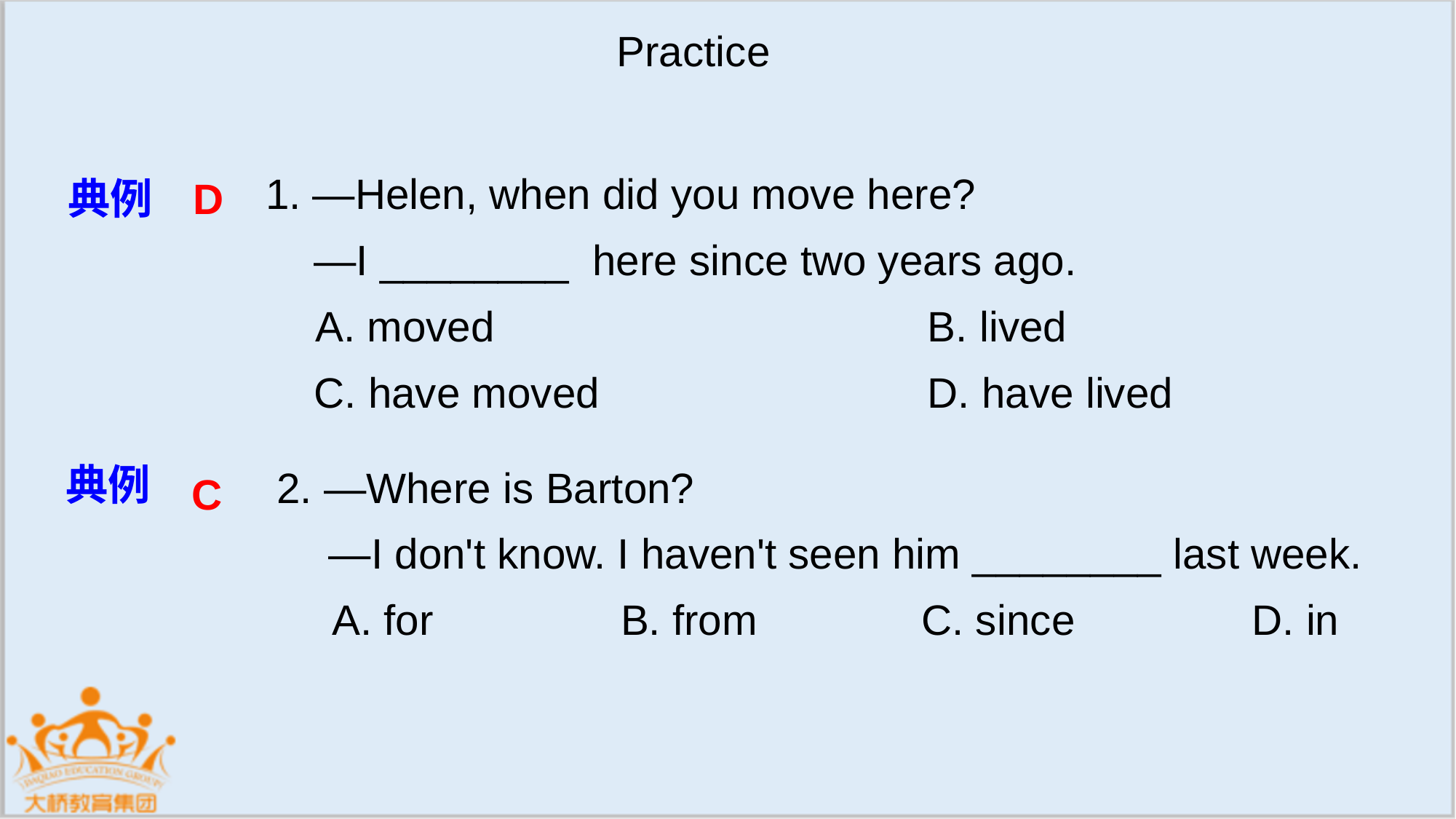

Practice
典例
D
1. —Helen, when did you move here?
—I ________  here since two years ago.
 A. moved				 B. lived
C. have moved         		 D. have lived
C
2. —Where is Barton?
   —I don't know. I haven't seen him ________ last week.
  A. for		B. from	       C. since               D. in
典例